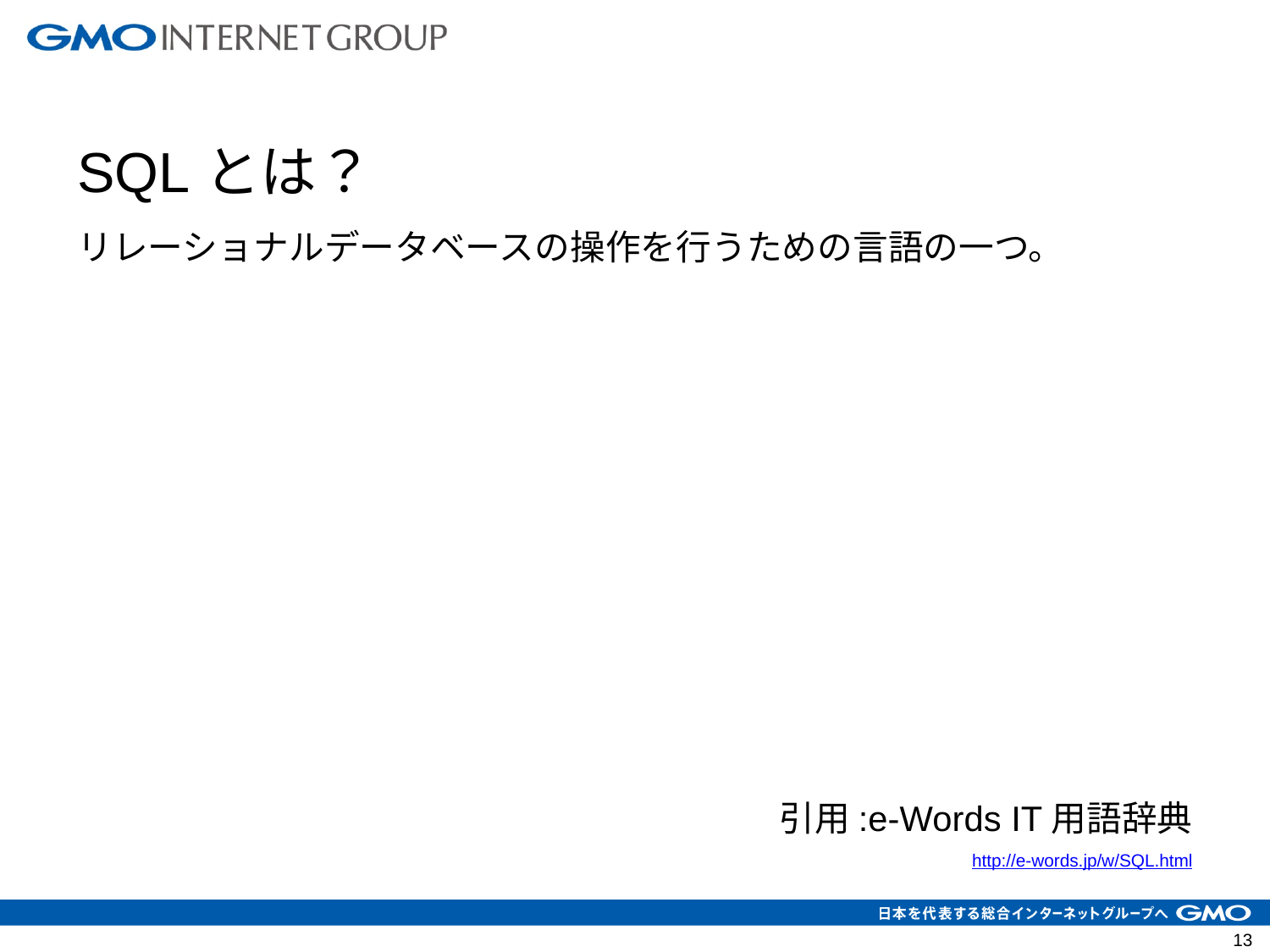

SQLとは？
リレーショナルデータベースの操作を行うための言語の一つ。

引用:e-Words IT用語辞典
http://e-words.jp/w/SQL.html